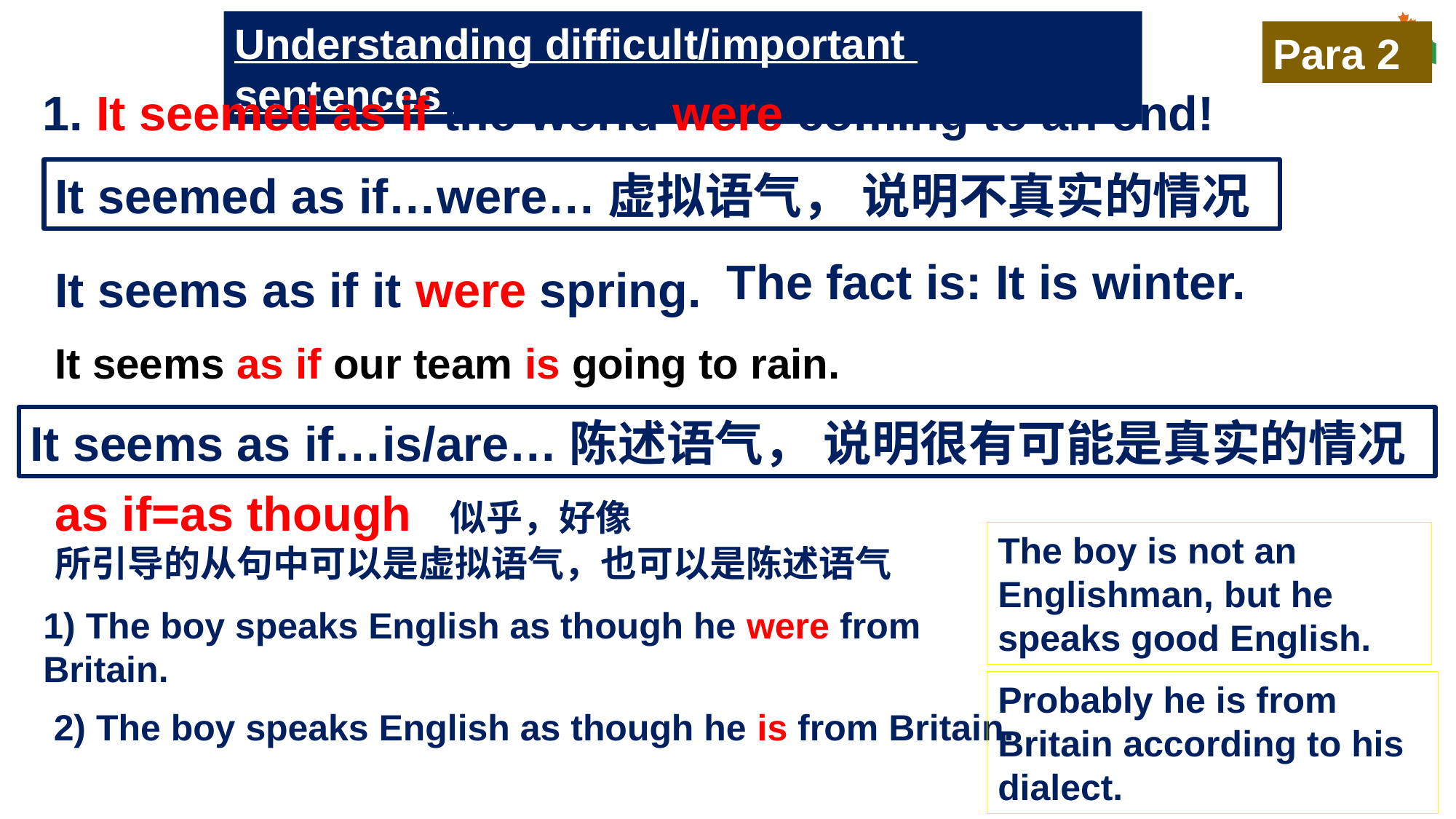

Understanding difficult/important  sentences
Para 2
1. It seemed as if the world were coming to an end!
It seemed as if…were…虚拟语气， 说明不真实的情况
The fact is: It is winter.
It seems as if it were spring.
It seems as if our team is going to rain.
It seems as if…is/are…陈述语气， 说明很有可能是真实的情况
as if=as though  似乎，好像
所引导的从句中可以是虚拟语气，也可以是陈述语气
The boy is not an Englishman, but he speaks good English.
1) The boy speaks English as though he were from Britain.
Probably he is from Britain according to his dialect.
2) The boy speaks English as though he is from Britain.